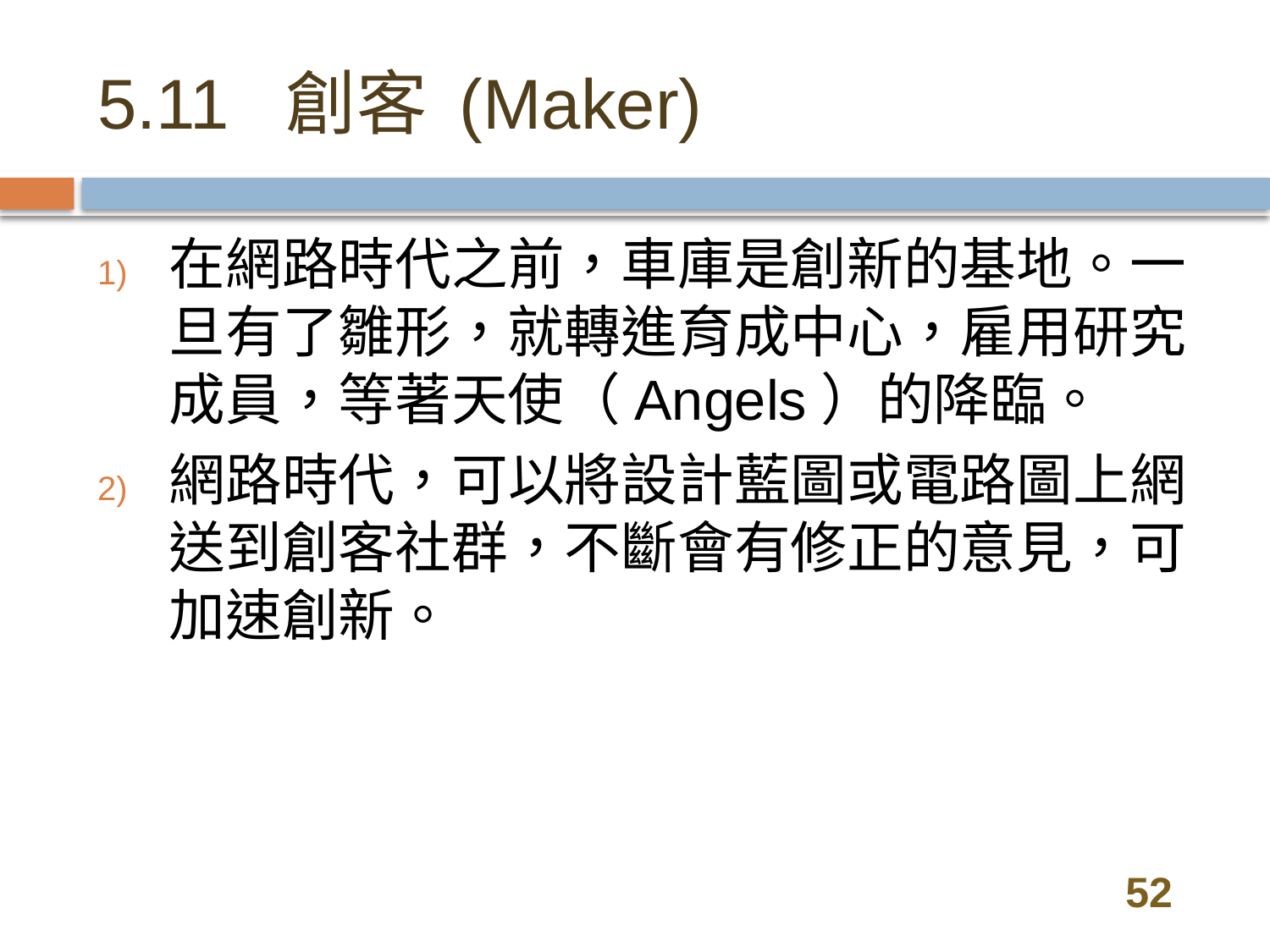

# 5.11  創客 (Maker)
在網路時代之前，車庫是創新的基地。一旦有了雛形，就轉進育成中心，雇用研究成員，等著天使（Angels）的降臨。
網路時代，可以將設計藍圖或電路圖上網送到創客社群，不斷會有修正的意見，可加速創新。
52